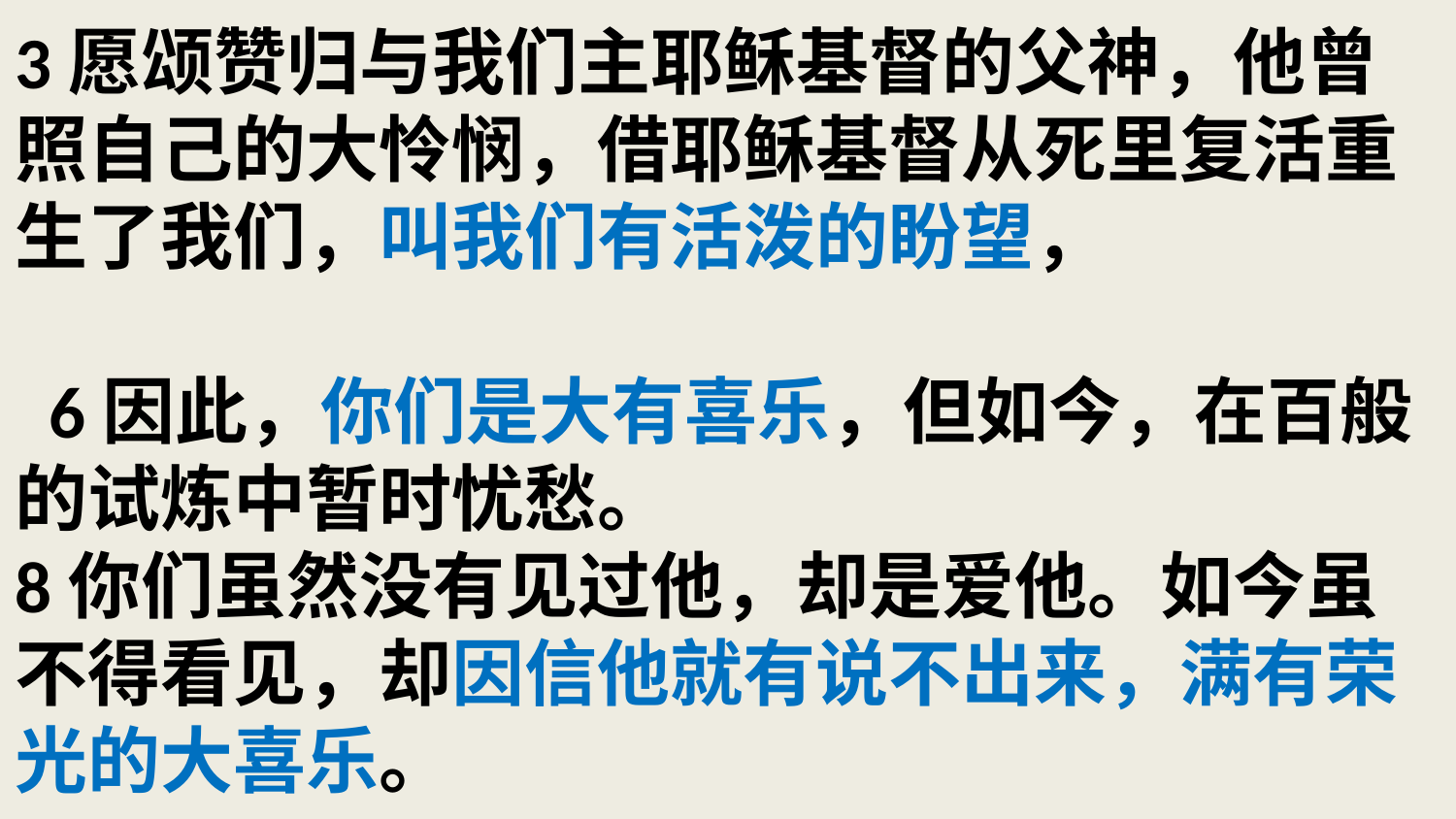

# 3愿颂赞归与我们主耶稣基督的父神，他曾照自己的大怜悯，借耶稣基督从死里复活重生了我们，叫我们有活泼的盼望， 6因此，你们是大有喜乐，但如今，在百般的试炼中暂时忧愁。 8你们虽然没有见过他，却是爱他。如今虽不得看见，却因信他就有说不出来，满有荣光的大喜乐。